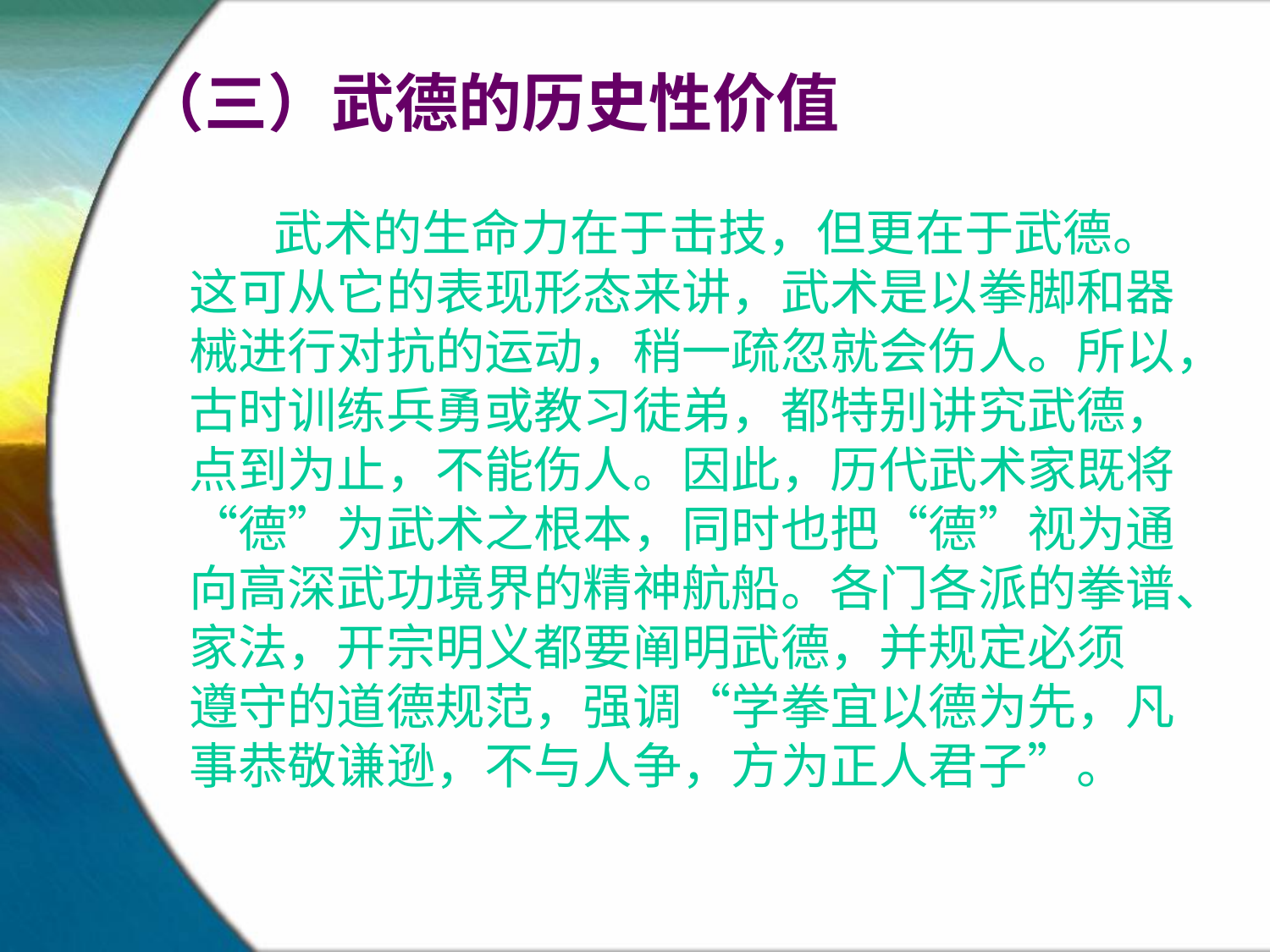

# （三）武德的历史性价值
 　　   武术的生命力在于击技，但更在于武德。这可从它的表现形态来讲，武术是以拳脚和器械进行对抗的运动，稍一疏忽就会伤人。所以，古时训练兵勇或教习徒弟，都特别讲究武德，点到为止，不能伤人。因此，历代武术家既将“德”为武术之根本，同时也把“德”视为通向高深武功境界的精神航船。各门各派的拳谱、家法，开宗明义都要阐明武德，并规定必须   遵守的道德规范，强调“学拳宜以德为先，凡事恭敬谦逊，不与人争，方为正人君子”。
15